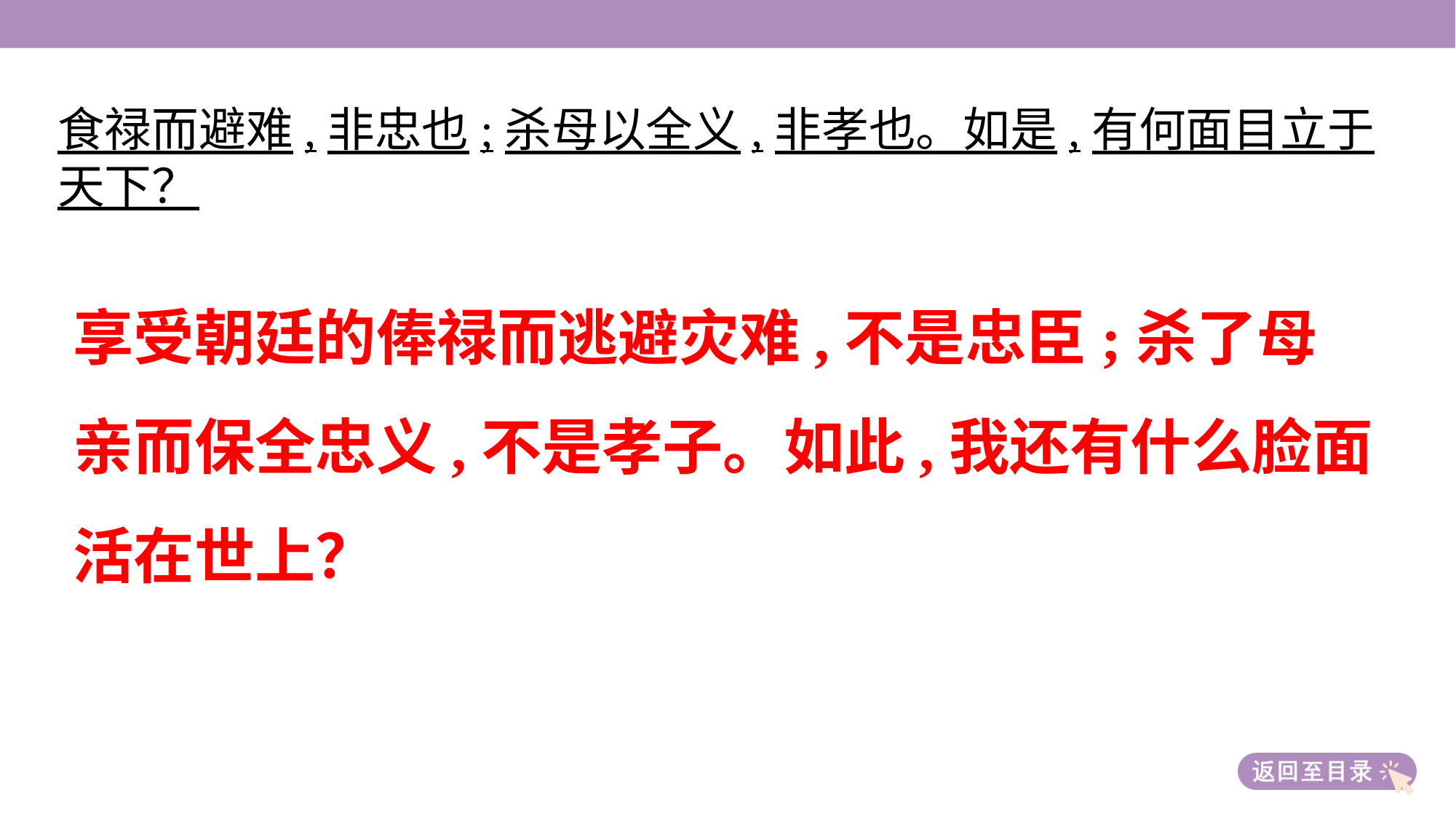

食禄而避难,非忠也;杀母以全义,非孝也。如是,有何面目立于天下？
享受朝廷的俸禄而逃避灾难,不是忠臣;杀了母亲而保全忠义,不是孝子。如此,我还有什么脸面活在世上？